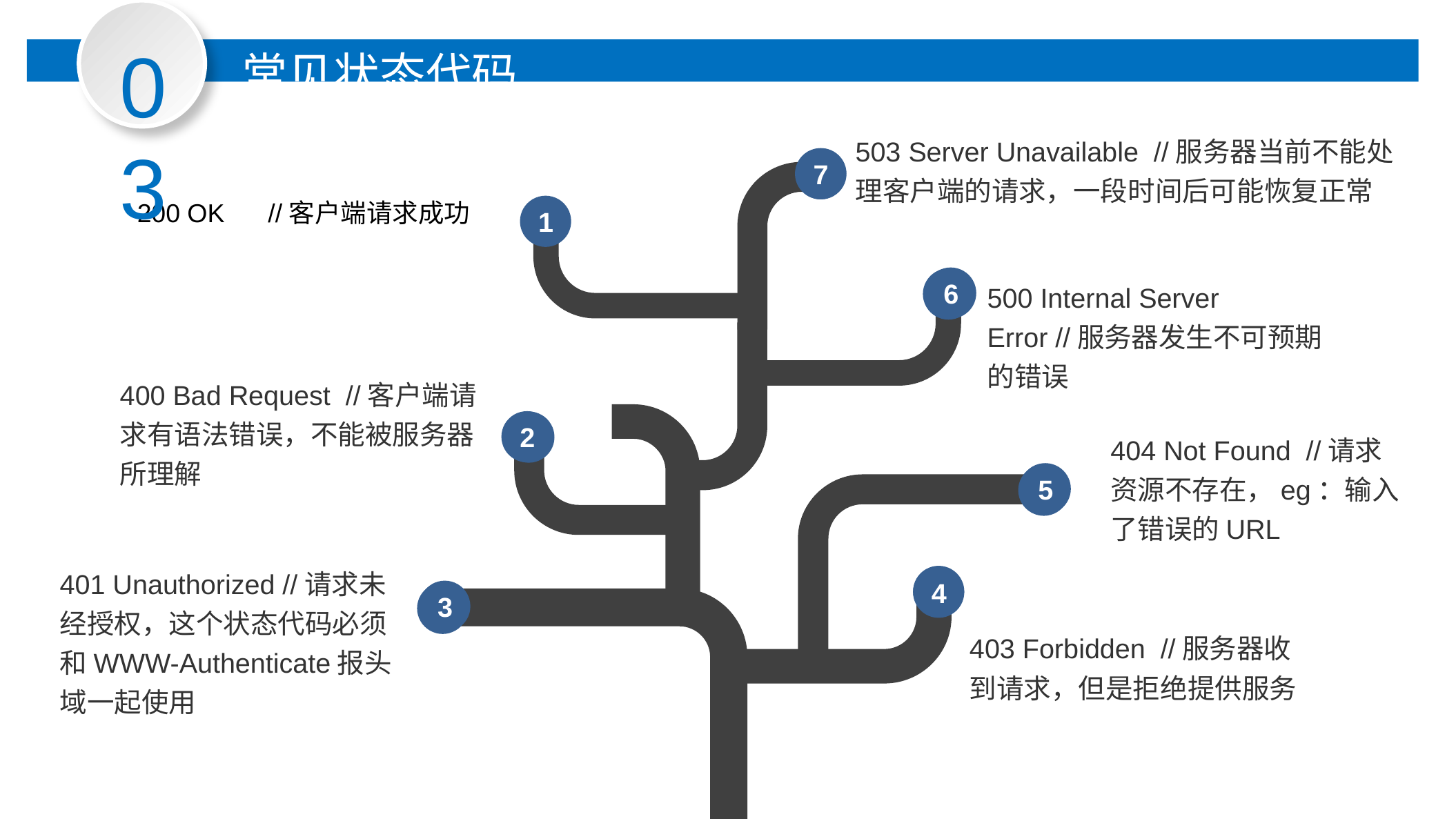

03
常见状态代码

503 Server Unavailable  //服务器当前不能处理客户端的请求，一段时间后可能恢复正常
7

200 OK      //客户端请求成功
1

6

500 Internal Server Error //服务器发生不可预期的错误

400 Bad Request  //客户端请求有语法错误，不能被服务器所理解

2

404 Not Found  //请求资源不存在，eg：输入了错误的URL

5

401 Unauthorized //请求未经授权，这个状态代码必须和WWW-Authenticate报头域一起使用

4
3

403 Forbidden  //服务器收到请求，但是拒绝提供服务